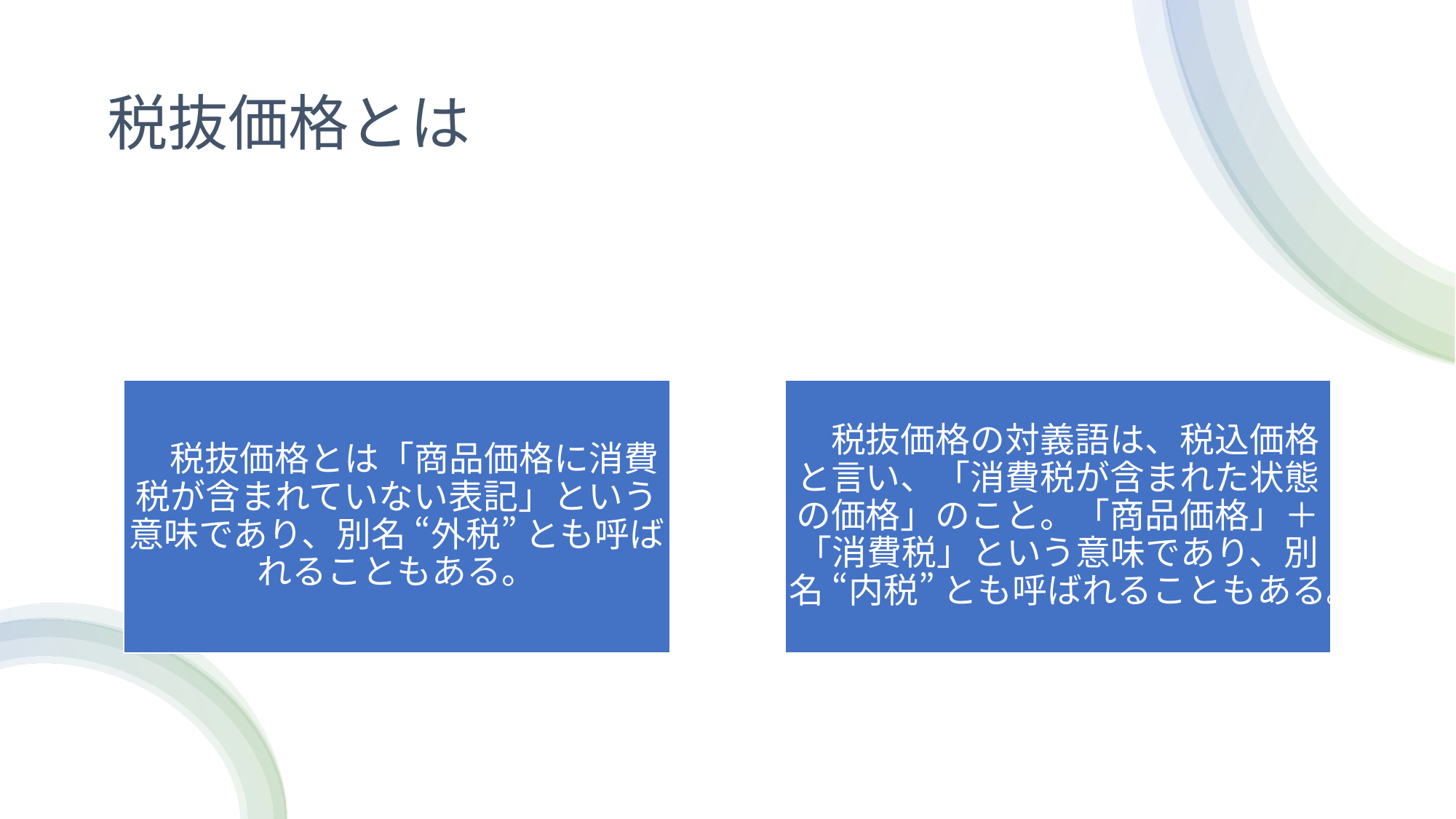

# 税抜価格とは
　税抜価格とは「商品価格に消費税が含まれていない表記」という意味であり、別名 “外税” とも呼ばれることもある。
　税抜価格の対義語は、税込価格と言い、「消費税が含まれた状態の価格」のこと。「商品価格」＋「消費税」という意味であり、別名 “内税” とも呼ばれることもある。